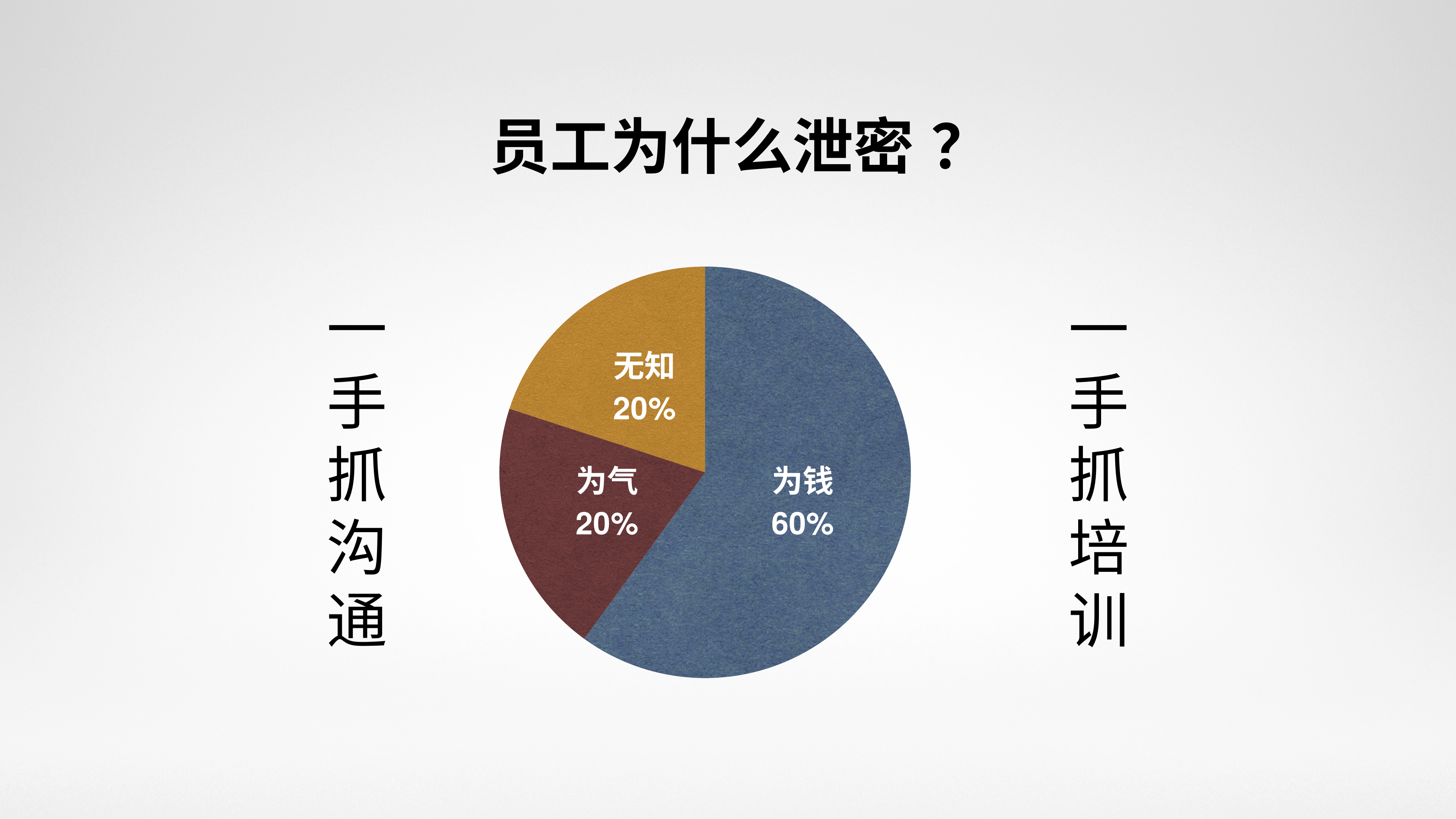

员工为什么泄密 ？
一
手
抓
沟
通
一
手
抓
培
训

### Chart

| Category | 区域 1 |
|---|---|
| 为钱 | 0.6 |
| 为气 | 0.2 |
| 无知 | 0.2 |